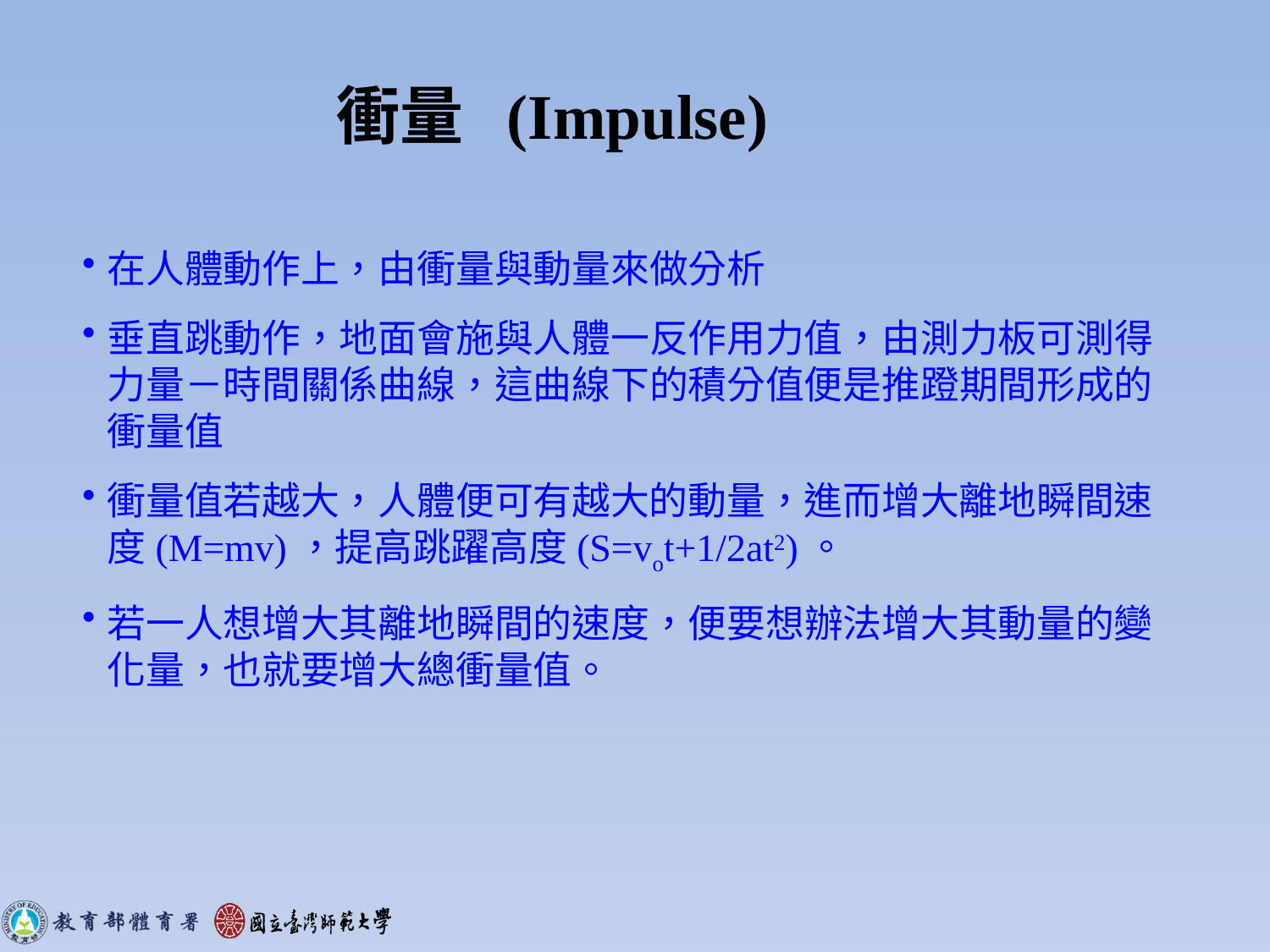

衝量  (Impulse)
在人體動作上，由衝量與動量來做分析
垂直跳動作，地面會施與人體一反作用力值，由測力板可測得力量－時間關係曲線，這曲線下的積分值便是推蹬期間形成的衝量值
衝量值若越大，人體便可有越大的動量，進而增大離地瞬間速度(M=mv)，提高跳躍高度(S=vot+1/2at2)。
若一人想增大其離地瞬間的速度，便要想辦法增大其動量的變化量，也就要增大總衝量值。